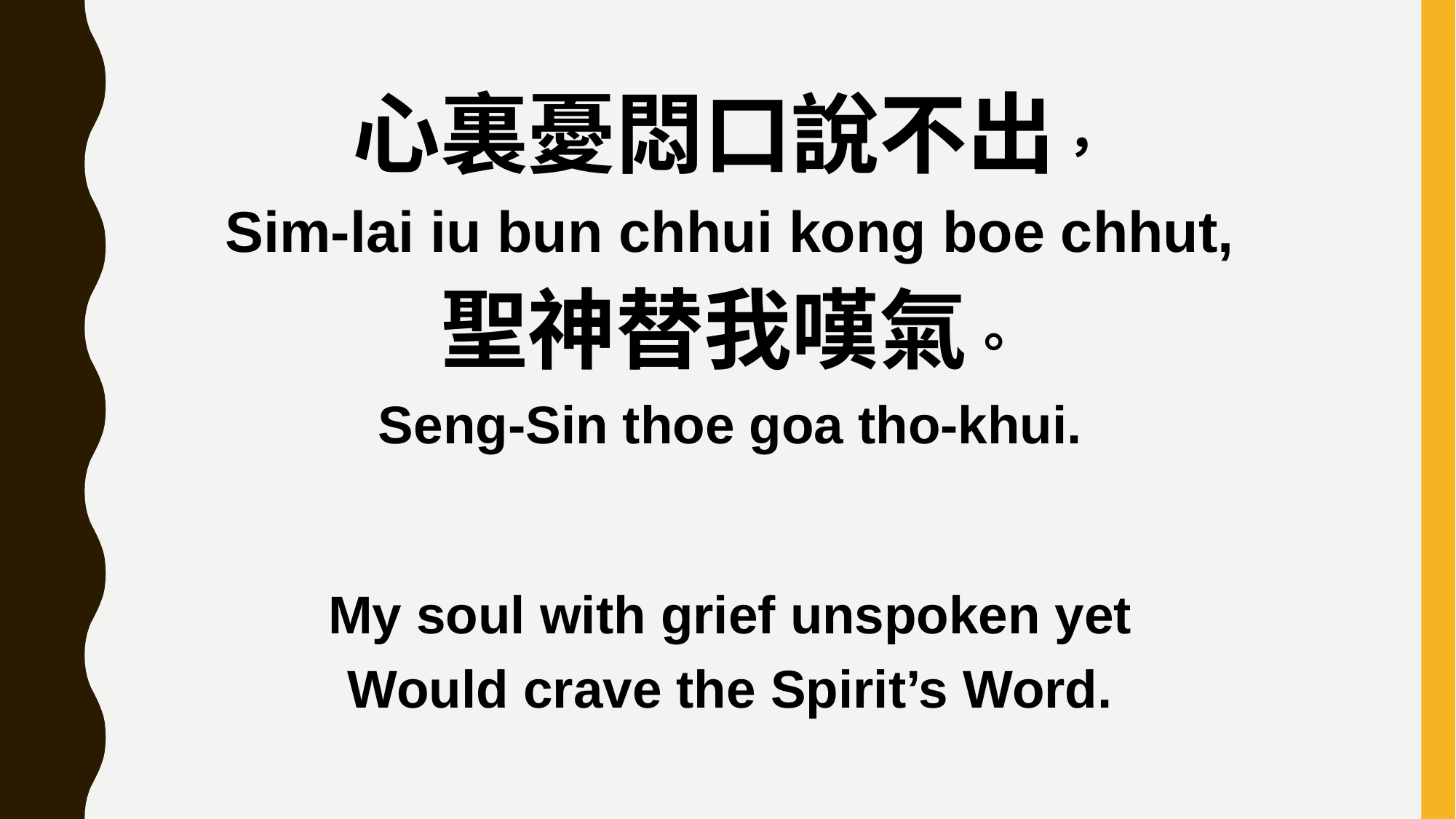

心裏憂悶口說不出，
Sim-lai iu bun chhui kong boe chhut,
聖神替我嘆氣。
Seng-Sin thoe goa tho-khui.

My soul with grief unspoken yet
Would crave the Spirit’s Word.